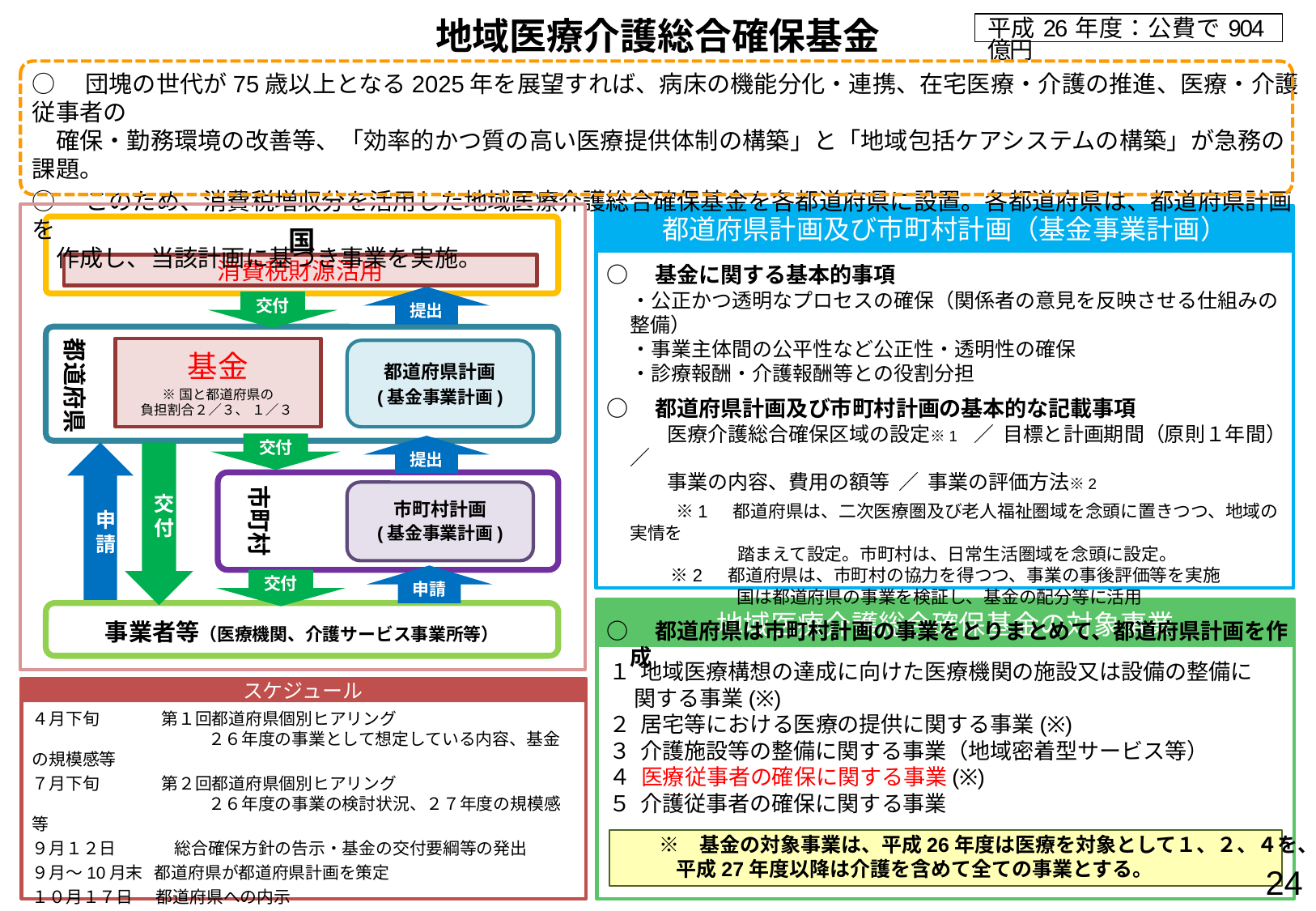

地域医療介護総合確保基金
平成26年度：公費で904億円

○　団塊の世代が75歳以上となる2025年を展望すれば、病床の機能分化・連携、在宅医療・介護の推進、医療・介護従事者の
　確保・勤務環境の改善等、「効率的かつ質の高い医療提供体制の構築」と「地域包括ケアシステムの構築」が急務の課題。

○　このため、消費税増収分を活用した地域医療介護総合確保基金を各都道府県に設置。各都道府県は、都道府県計画を
　作成し、当該計画に基づき事業を実施。

都道府県計画及び市町村計画（基金事業計画）

○　基金に関する基本的事項
　 ・公正かつ透明なプロセスの確保（関係者の意見を反映させる仕組みの整備）
　 ・事業主体間の公平性など公正性・透明性の確保
　 ・診療報酬・介護報酬等との役割分担

○　都道府県計画及び市町村計画の基本的な記載事項
　　　医療介護総合確保区域の設定※1  ／  目標と計画期間（原則１年間）  ／
　　　事業の内容、費用の額等  ／  事業の評価方法※2

　　　  ※1　 都道府県は、二次医療圏及び老人福祉圏域を念頭に置きつつ、地域の実情を
　　　　　　　  踏まえて設定。市町村は、日常生活圏域を念頭に設定。
　　　   ※2　 都道府県は、市町村の協力を得つつ、事業の事後評価等を実施
　　　　　　　  国は都道府県の事業を検証し、基金の配分等に活用

○　都道府県は市町村計画の事業をとりまとめて、都道府県計画を作成

国
消費税財源活用
都道府県

基金

※国と都道府県の
負担割合２／３、 １／３
都道府県計画

(基金事業計画)
提出
交付
交付
提出
申請
交付
市町村

市町村計画

(基金事業計画)

申請
交付

地域医療介護総合確保基金の対象事業
　※　基金の対象事業は、平成26年度は医療を対象として１、２、４を、
       平成27年度以降は介護を含めて全ての事業とする。

１  地域医療構想の達成に向けた医療機関の施設又は設備の整備に
    関する事業(※)
２  居宅等における医療の提供に関する事業(※)
３  介護施設等の整備に関する事業（地域密着型サービス等）
４  医療従事者の確保に関する事業(※)
５  介護従事者の確保に関する事業

事業者等（医療機関、介護サービス事業所等）
スケジュール

４月下旬　　 　  第１回都道府県個別ヒアリング
　　　　　　　　　　  ２６年度の事業として想定している内容、基金の規模感等

７月下旬　　 　  第２回都道府県個別ヒアリング
　　　　　　　　　　  ２６年度の事業の検討状況、２７年度の規模感等

９月１２日　　　  総合確保方針の告示・基金の交付要綱等の発出

９月～10月末   都道府県が都道府県計画を策定

１０月１７日      都道府県への内示

１１月　　　　　   交付決定（予定）
24